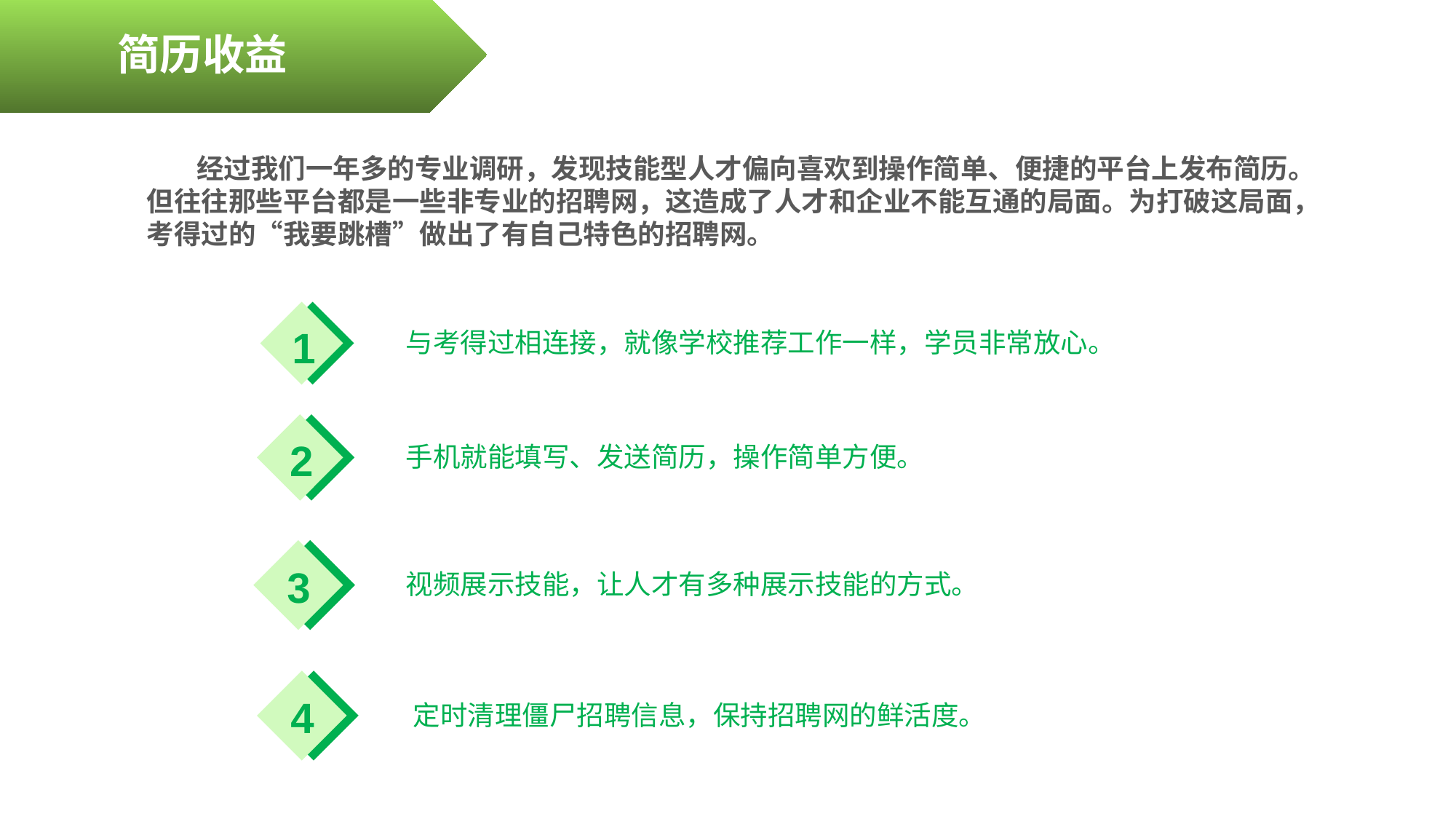

简历收益
       经过我们一年多的专业调研，发现技能型人才偏向喜欢到操作简单、便捷的平台上发布简历。但往往那些平台都是一些非专业的招聘网，这造成了人才和企业不能互通的局面。为打破这局面，考得过的“我要跳槽”做出了有自己特色的招聘网。

1
与考得过相连接，就像学校推荐工作一样，学员非常放心。

2
手机就能填写、发送简历，操作简单方便。

3
视频展示技能，让人才有多种展示技能的方式。

4
定时清理僵尸招聘信息，保持招聘网的鲜活度。